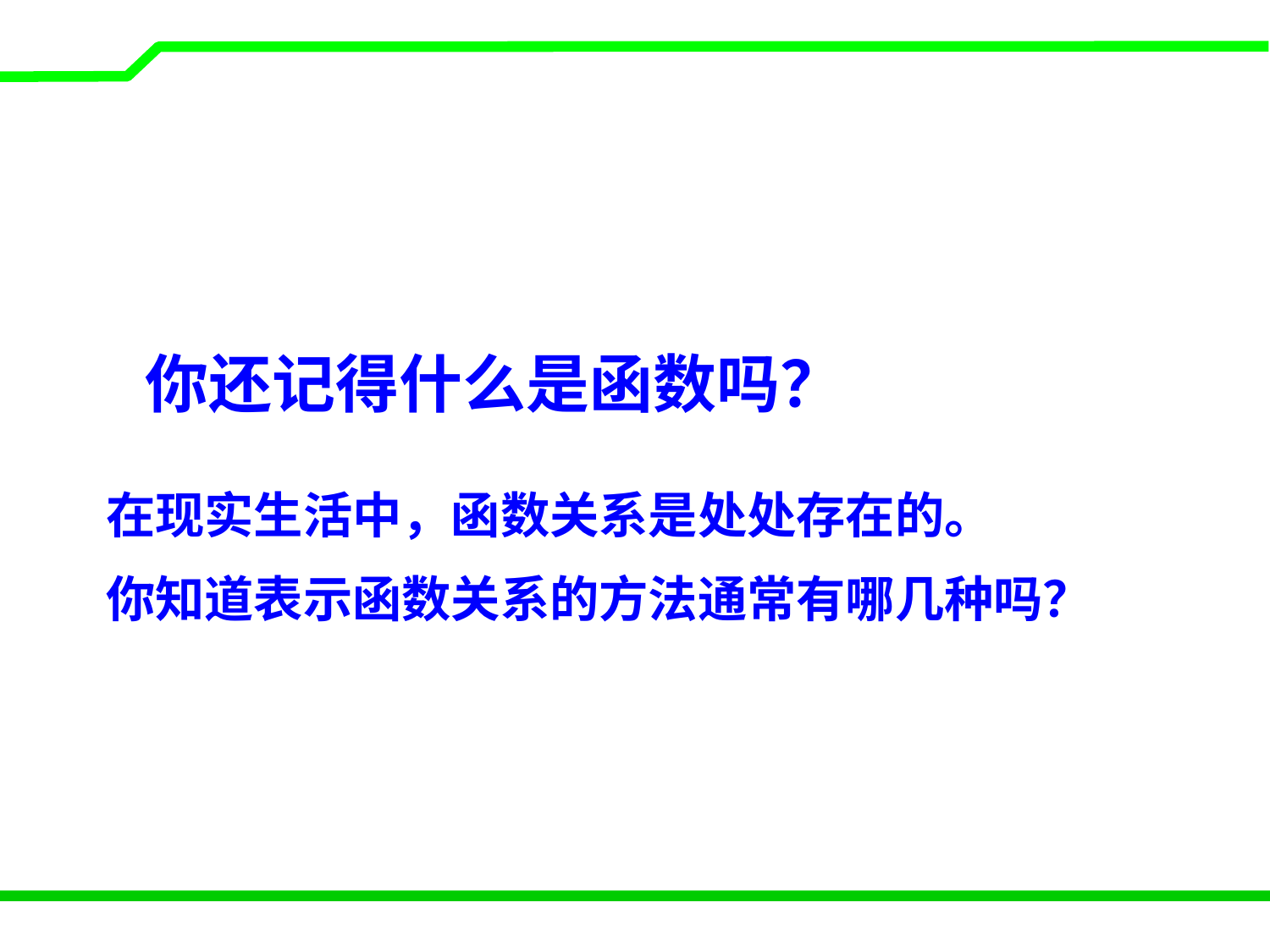

观察与思考
你还记得什么是函数吗？
在现实生活中，函数关系是处处存在的。
你知道表示函数关系的方法通常有哪几种吗？